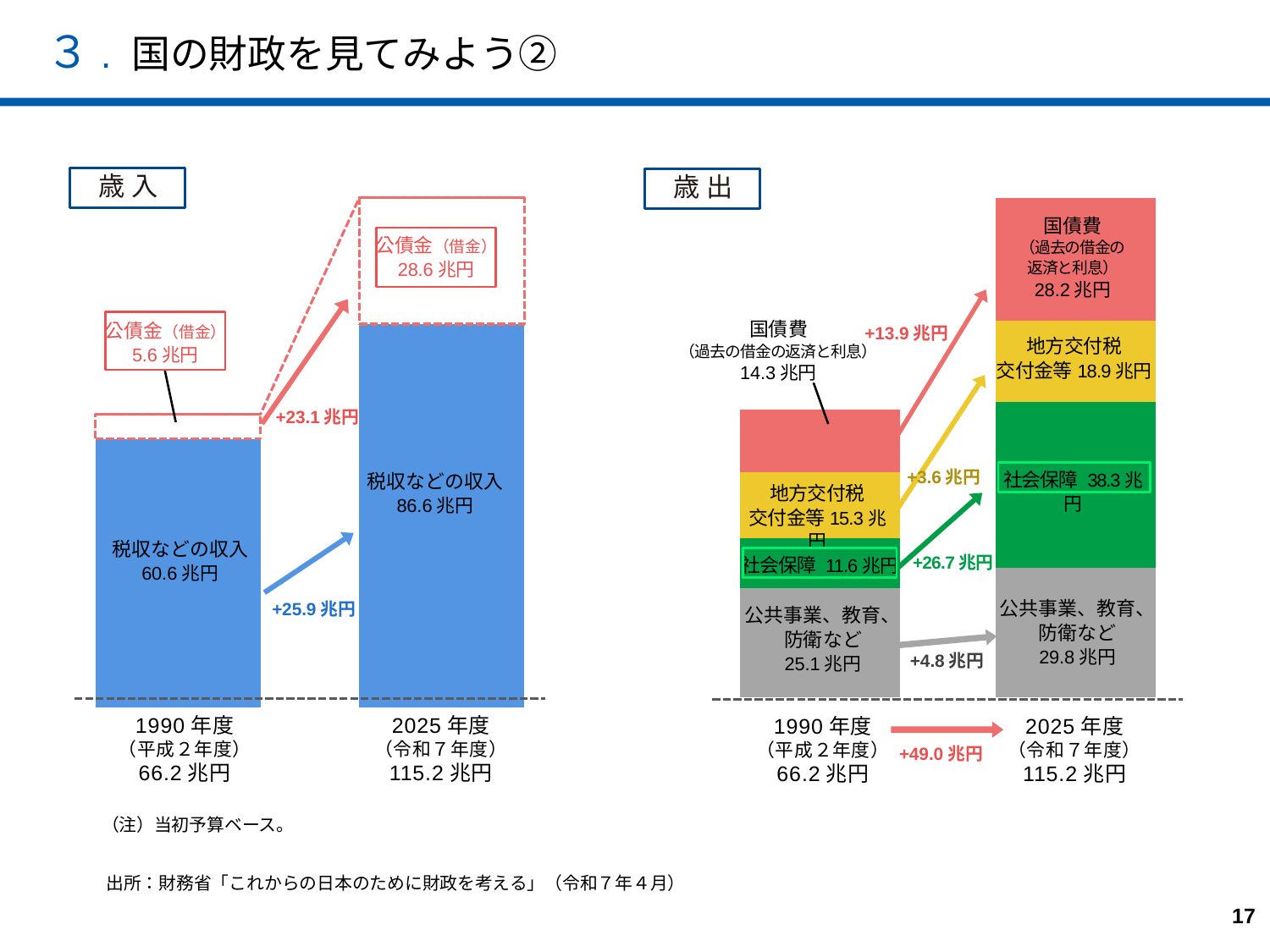

３. 国の財政を見てみよう②

### Chart

| Category |  |  |
|---|---|---|
歳 入
公債金（借金）
28.6兆円

公債金（借金）
5.6兆円

+23.1兆円
税収などの収入
86.6兆円
税収などの収入
60.6兆円

+25.9兆円
1990年度
（平成２年度）
66.2兆円
2025年度
（令和７年度）
115.2兆円

### Chart

| Category |  |  |  |  |  |
|---|---|---|---|---|---|
歳 出
国債費
（過去の借金の
返済と利息）
28.2兆円
国債費
（過去の借金の返済と利息）
14.3兆円
+13.9兆円
地方交付税
交付金等18.9兆円

+3.6兆円
社会保障 38.3兆円

地方交付税
交付金等15.3兆円

+26.7兆円
社会保障 11.6兆円

公共事業、教育、
防衛など
29.8兆円
公共事業、教育、
防衛など
25.1兆円

+4.8兆円
1990年度
（平成２年度）
66.2兆円
2025年度
（令和７年度）
115.2兆円

+49.0兆円
（注）当初予算ベース。
出所：財務省「これからの日本のために財政を考える」（令和７年４月）
17